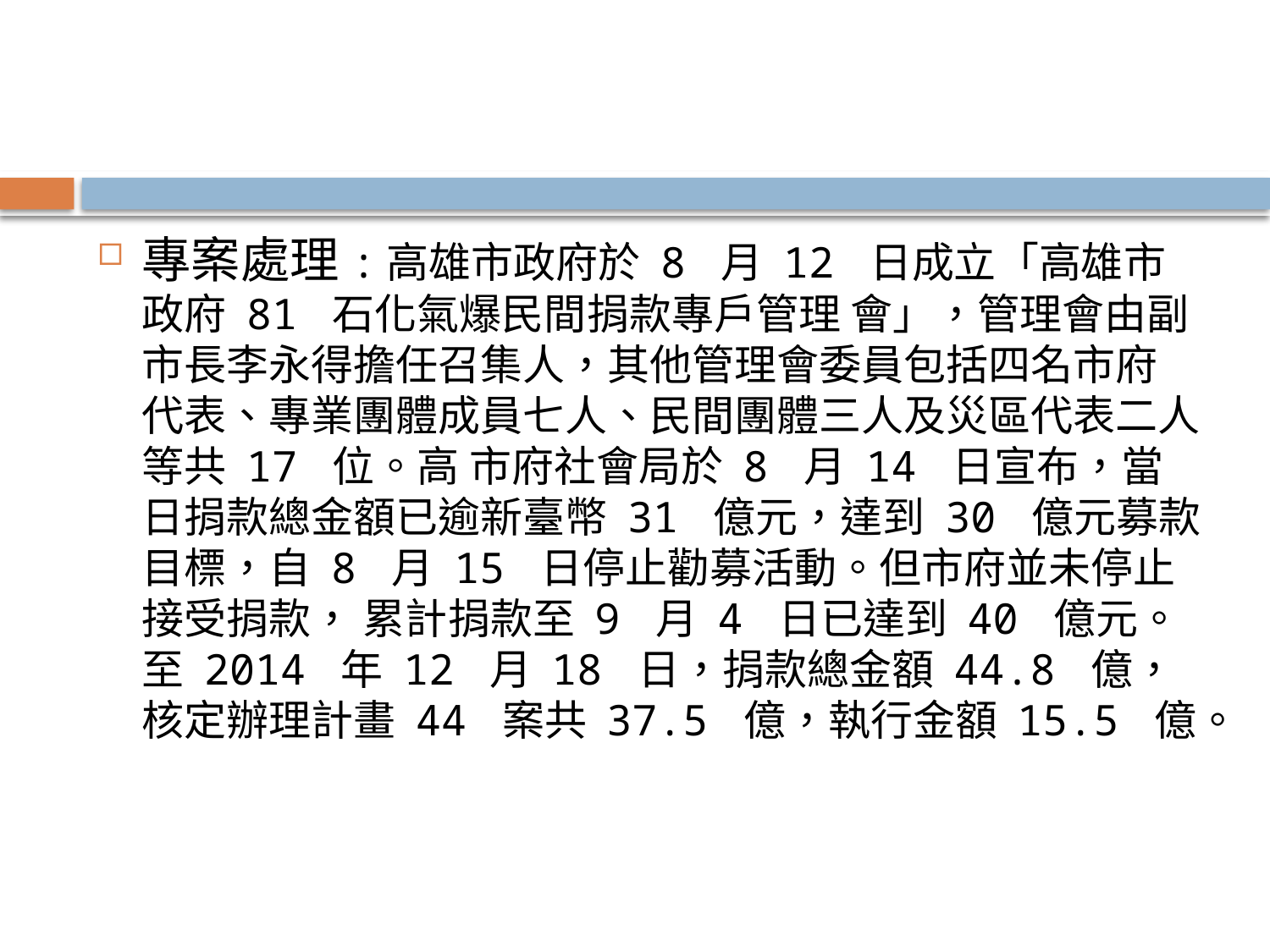

#
專案處理:高雄市政府於 8 月 12 日成立「高雄市政府 81 石化氣爆民間捐款專戶管理 會」，管理會由副市長李永得擔任召集人，其他管理會委員包括四名市府 代表、專業團體成員七人、民間團體三人及災區代表二人等共 17 位。高 市府社會局於 8 月 14 日宣布，當日捐款總金額已逾新臺幣 31 億元，達到 30 億元募款目標，自 8 月 15 日停止勸募活動。但市府並未停止接受捐款， 累計捐款至 9 月 4 日已達到 40 億元。至 2014 年 12 月 18 日，捐款總金額 44.8 億，核定辦理計畫 44 案共 37.5 億，執行金額 15.5 億。